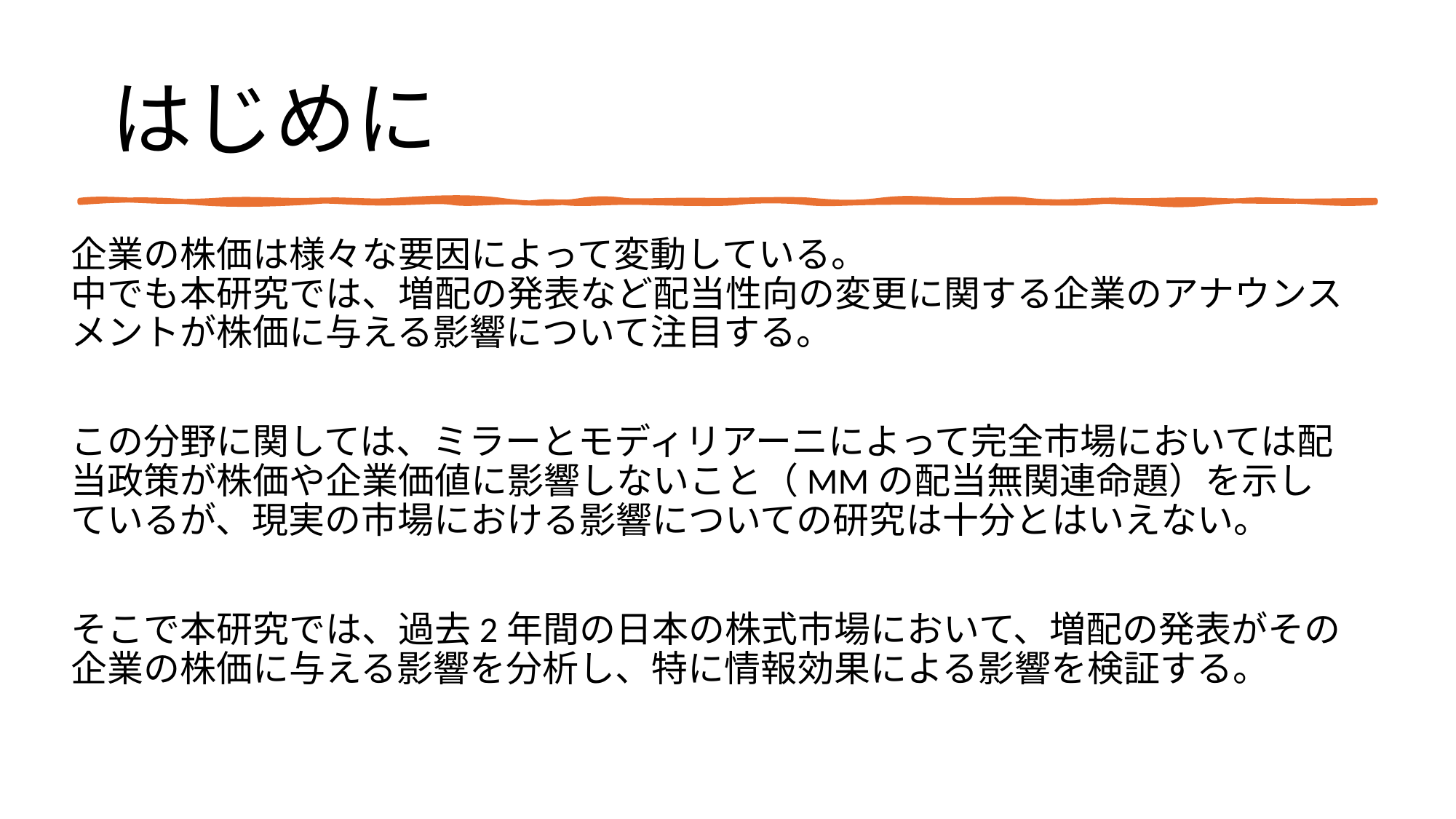

# はじめに

企業の株価は様々な要因によって変動している。
中でも本研究では、増配の発表など配当性向の変更に関する企業のアナウンスメントが株価に与える影響について注目する。

この分野に関しては、ミラーとモディリアーニによって完全市場においては配当政策が株価や企業価値に影響しないこと（MMの配当無関連命題）を示しているが、現実の市場における影響についての研究は十分とはいえない。

そこで本研究では、過去2年間の日本の株式市場において、増配の発表がその企業の株価に与える影響を分析し、特に情報効果による影響を検証する。